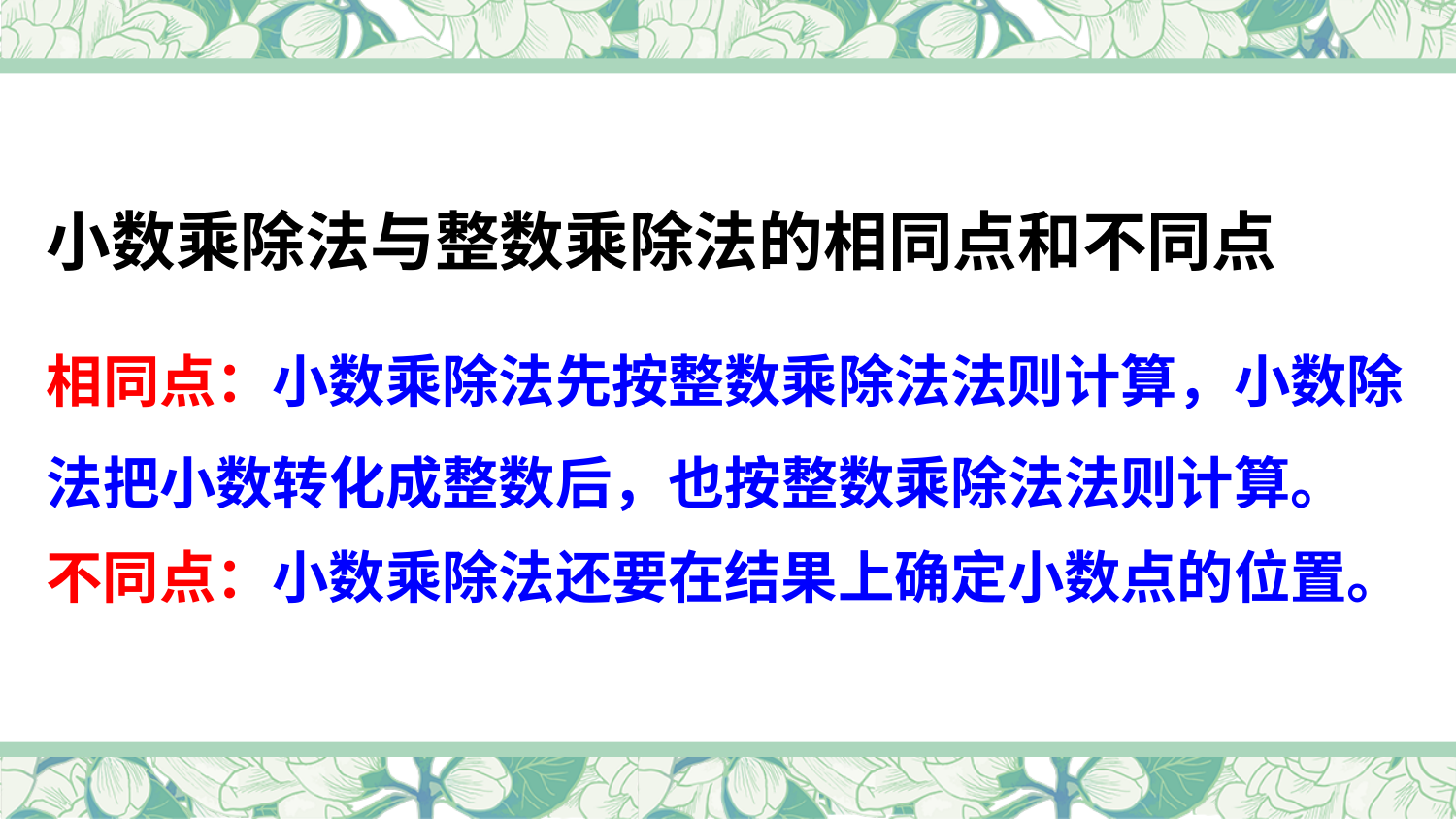

小数乘除法与整数乘除法的相同点和不同点
相同点：小数乘除法先按整数乘除法法则计算，小数除法把小数转化成整数后，也按整数乘除法法则计算。
不同点：小数乘除法还要在结果上确定小数点的位置。